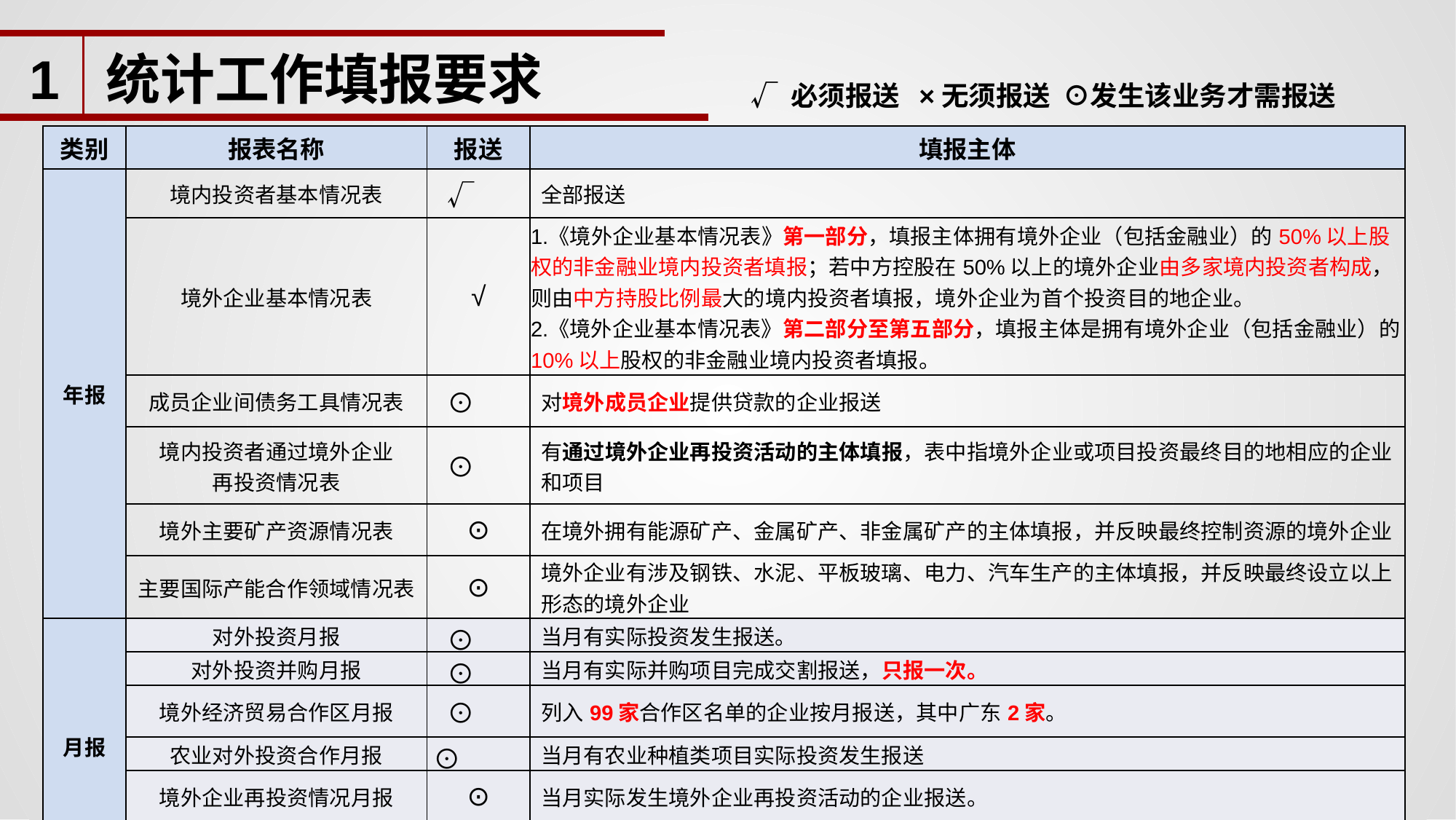

1
统计工作填报要求
√ 必须报送  ×无须报送  ⊙发生该业务才需报送
| 类别 | 报表名称 | 报送 | 填报主体 |
| --- | --- | --- | --- |
| 年报 | 境内投资者基本情况表 | √ | 全部报送 |
|  | 境外企业基本情况表 | √ | 《境外企业基本情况表》第一部分，填报主体拥有境外企业（包括金融业）的50%以上股权的非金融业境内投资者填报；若中方控股在50%以上的境外企业由多家境内投资者构成，则由中方持股比例最大的境内投资者填报，境外企业为首个投资目的地企业。 《境外企业基本情况表》第二部分至第五部分，填报主体是拥有境外企业（包括金融业）的10%以上股权的非金融业境内投资者填报。 |
|  | 成员企业间债务工具情况表 | ⊙ | 对境外成员企业提供贷款的企业报送 |
|  | 境内投资者通过境外企业 再投资情况表 | ⊙ | 有通过境外企业再投资活动的主体填报，表中指境外企业或项目投资最终目的地相应的企业和项目 |
|  | 境外主要矿产资源情况表 | ⊙ | 在境外拥有能源矿产、金属矿产、非金属矿产的主体填报，并反映最终控制资源的境外企业 |
|  | 主要国际产能合作领域情况表 | ⊙ | 境外企业有涉及钢铁、水泥、平板玻璃、电力、汽车生产的主体填报，并反映最终设立以上形态的境外企业 |
| 月报 | 对外投资月报 | ⊙ | 当月有实际投资发生报送。 |
|  | 对外投资并购月报 | ⊙ | 当月有实际并购项目完成交割报送，只报一次。 |
|  | 境外经济贸易合作区月报 | ⊙ | 列入99家合作区名单的企业按月报送，其中广东2家。 |
|  | 农业对外投资合作月报 | ⊙ | 当月有农业种植类项目实际投资发生报送 |
|  | 境外企业再投资情况月报 | ⊙ | 当月实际发生境外企业再投资活动的企业报送。 |
|  | 对外投资带动货物进出口月报 | ⊙ | 当月发生对外投资项下出口的企业报告 |